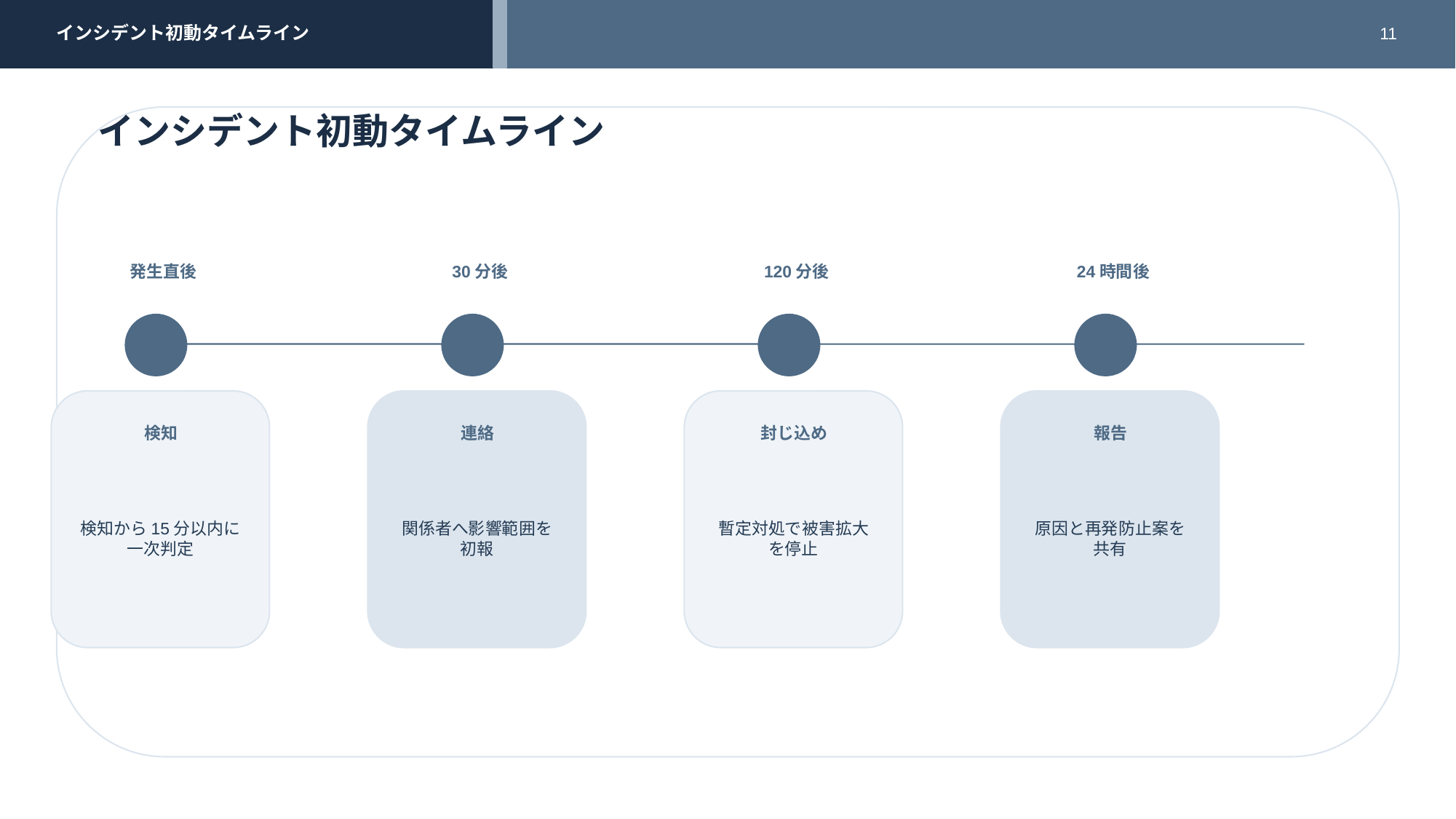

インシデント初動タイムライン
11
インシデント初動タイムライン

発生直後
30分後
120分後
24時間後

検知
連絡
封じ込め
報告
検知から15分以内に一次判定
関係者へ影響範囲を初報
暫定対処で被害拡大を停止
原因と再発防止案を共有